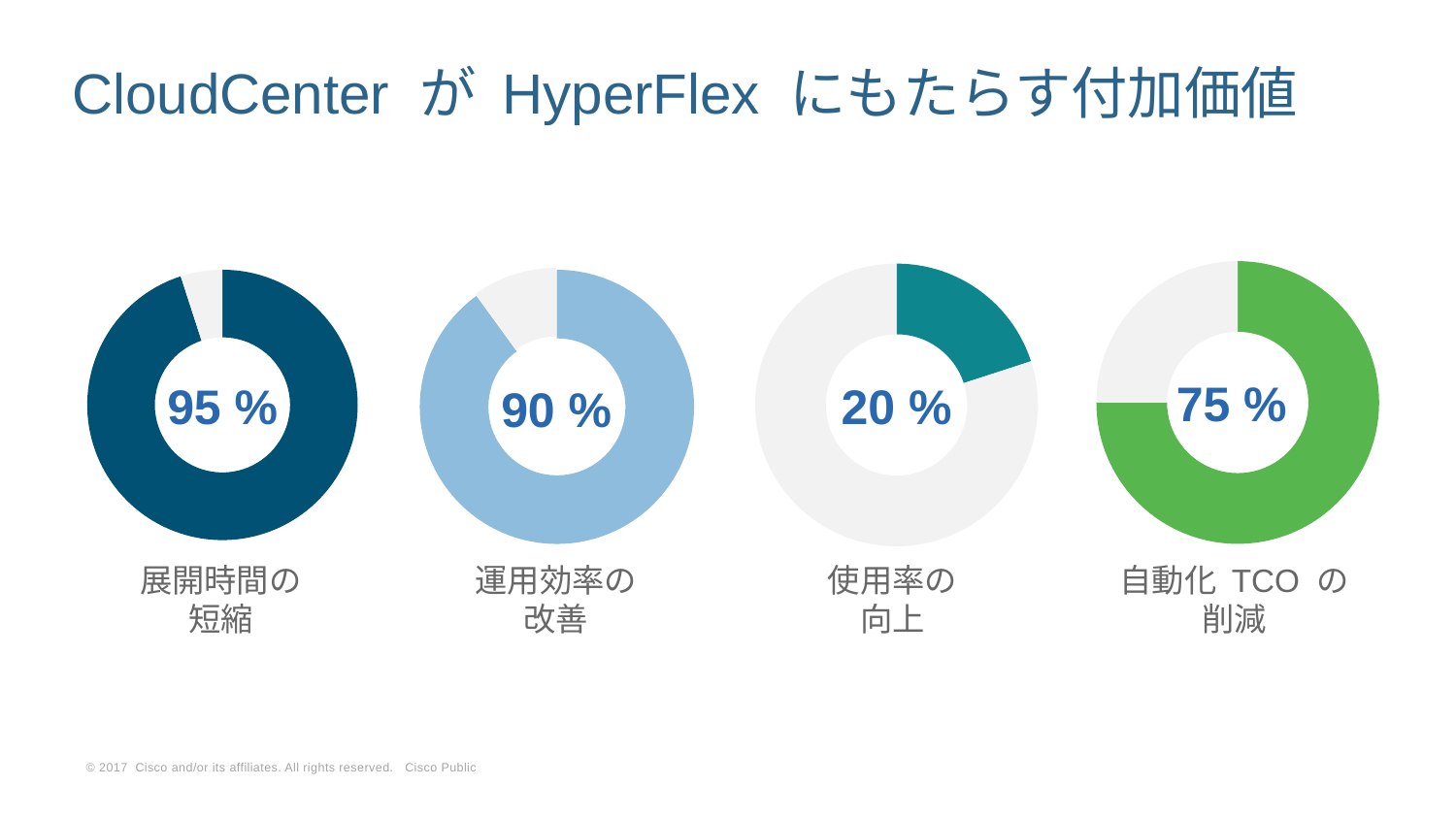

CloudCenter が HyperFlex にもたらす付加価値

### Chart

| Category | Sales |
|---|---|
| 1st Qtr | 0.75 |
| 2nd Qtr | 0.25 |

### Chart

| Category |
|---|

### Chart

| Category | Sales |
|---|---|
| 1st Qtr | 0.2 |
| 2nd Qtr | 0.8 |

### Chart

| Category |
|---|

### Chart

| Category | Sales |
|---|---|
| 1st Qtr | 0.9 |
| 2nd Qtr | 0.1 |

### Chart

| Category | Sales |
|---|---|
| 1st Qtr | 0.95 |
| 2nd Qtr | 0.05 |
75 %
95 %
20 %
90 %
展開時間の
短縮
運用効率の
改善
使用率の
向上
自動化 TCO の
削減